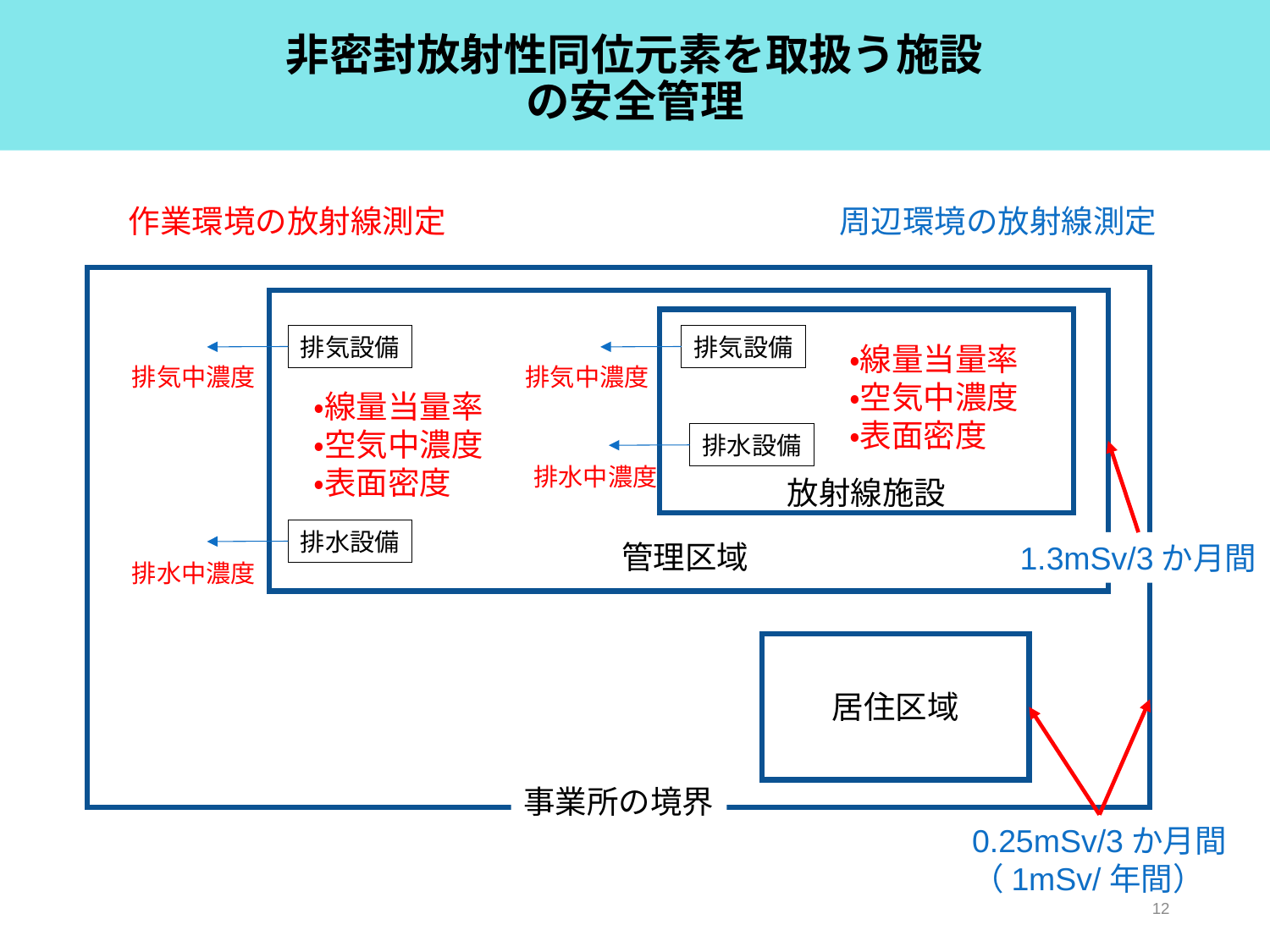

# 非密封放射性同位元素を取扱う施設 の安全管理
周辺環境の放射線測定
作業環境の放射線測定

排気設備
排気設備
・線量当量率
・空気中濃度
・表面密度
排気中濃度
排気中濃度
・線量当量率
・空気中濃度
・表面密度
排水設備
排水中濃度
放射線施設
排水設備
管理区域
1.3mSv/3か月間
排水中濃度

居住区域
事業所の境界
0.25mSv/3か月間
（1mSv/年間）
12